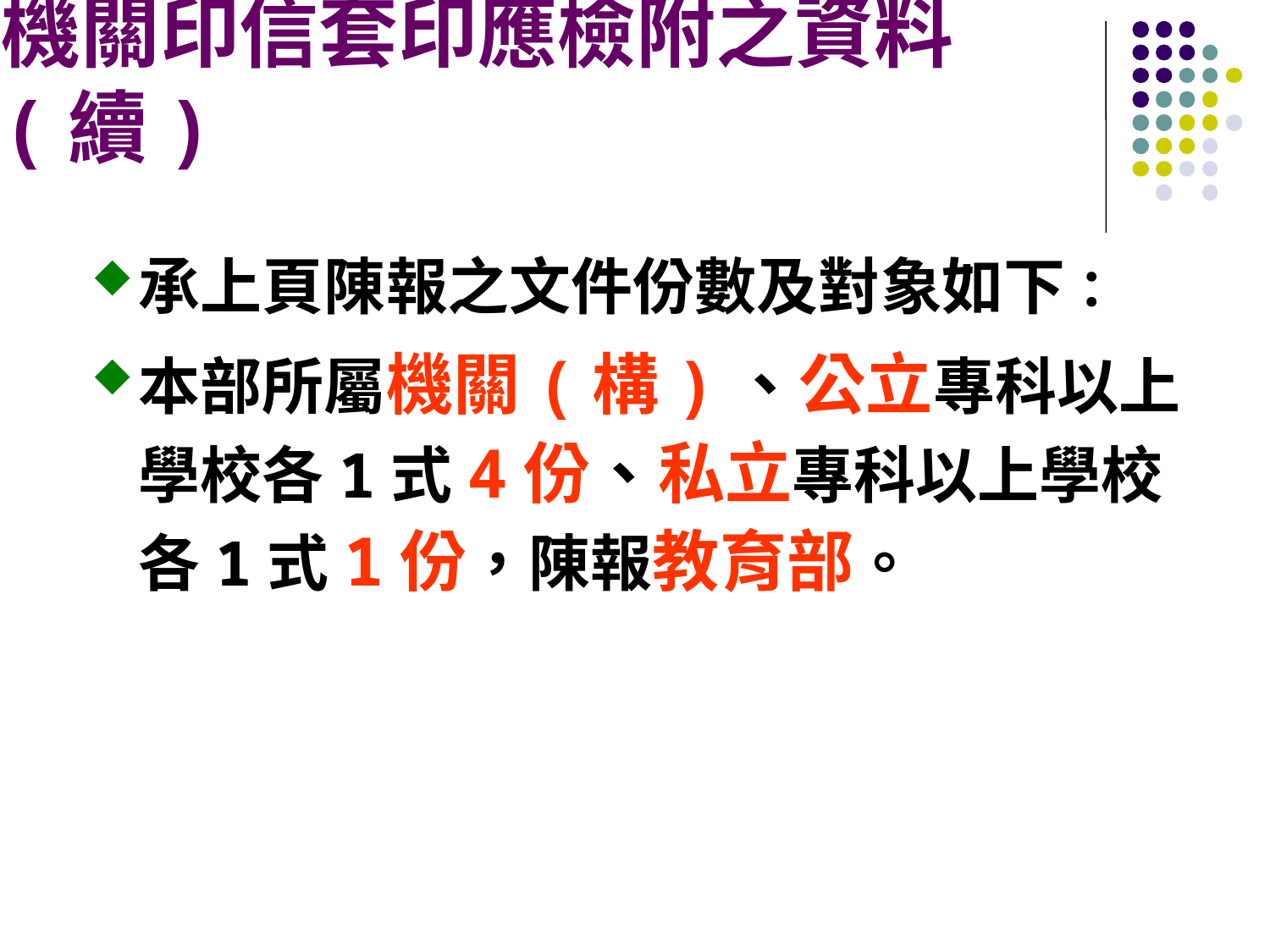

機關印信套印應檢附之資料(續)
承上頁陳報之文件份數及對象如下：
本部所屬機關(構)、公立專科以上學校各1式4份、私立專科以上學校各1式1份，陳報教育部。